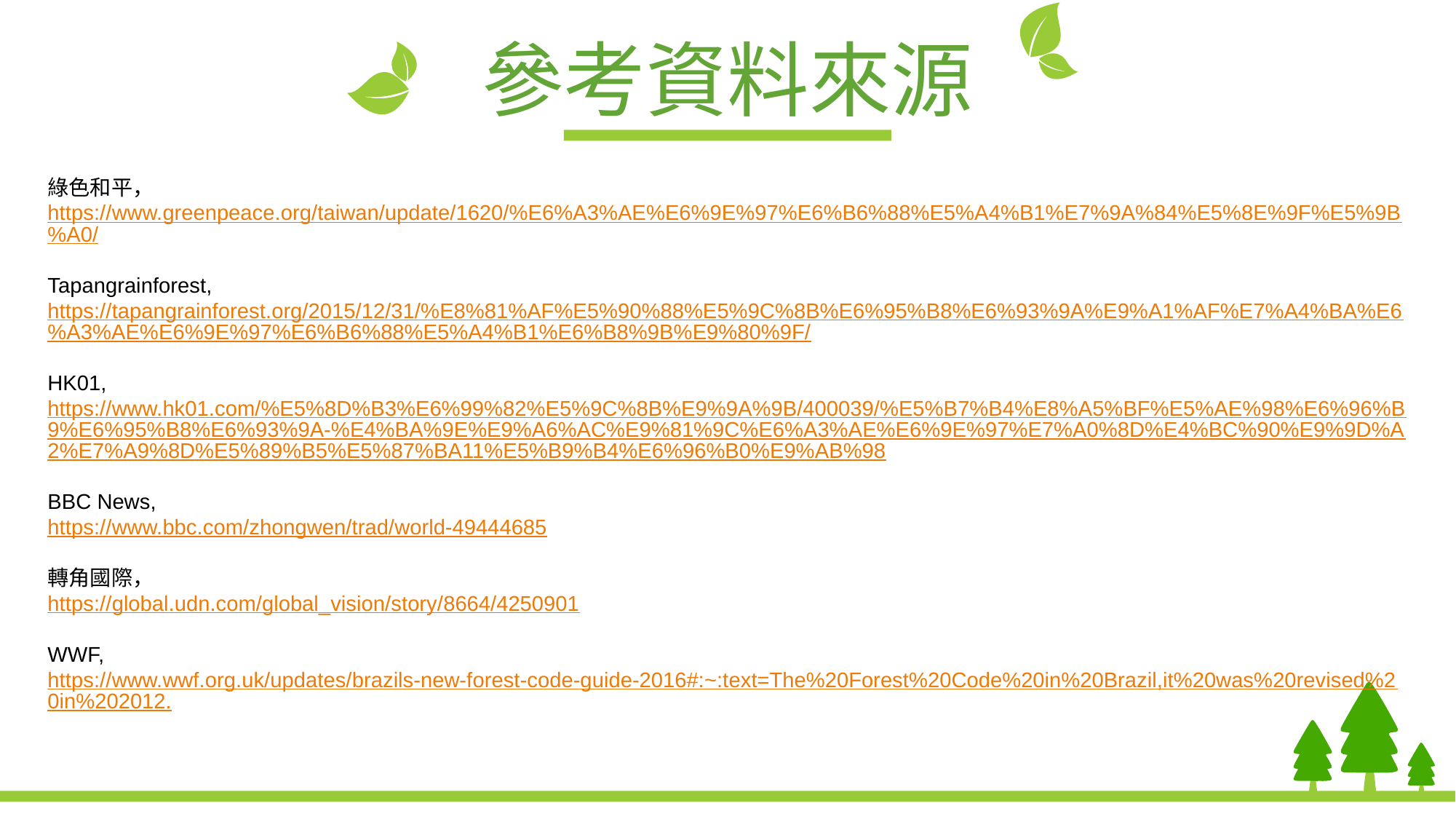

參考資料來源
綠色和平，
https://www.greenpeace.org/taiwan/update/1620/%E6%A3%AE%E6%9E%97%E6%B6%88%E5%A4%B1%E7%9A%84%E5%8E%9F%E5%9B%A0/

Tapangrainforest,
https://tapangrainforest.org/2015/12/31/%E8%81%AF%E5%90%88%E5%9C%8B%E6%95%B8%E6%93%9A%E9%A1%AF%E7%A4%BA%E6%A3%AE%E6%9E%97%E6%B6%88%E5%A4%B1%E6%B8%9B%E9%80%9F/

HK01,
https://www.hk01.com/%E5%8D%B3%E6%99%82%E5%9C%8B%E9%9A%9B/400039/%E5%B7%B4%E8%A5%BF%E5%AE%98%E6%96%B9%E6%95%B8%E6%93%9A-%E4%BA%9E%E9%A6%AC%E9%81%9C%E6%A3%AE%E6%9E%97%E7%A0%8D%E4%BC%90%E9%9D%A2%E7%A9%8D%E5%89%B5%E5%87%BA11%E5%B9%B4%E6%96%B0%E9%AB%98

BBC News,
https://www.bbc.com/zhongwen/trad/world-49444685

轉角國際，
https://global.udn.com/global_vision/story/8664/4250901

WWF,
https://www.wwf.org.uk/updates/brazils-new-forest-code-guide-2016#:~:text=The%20Forest%20Code%20in%20Brazil,it%20was%20revised%20in%202012.